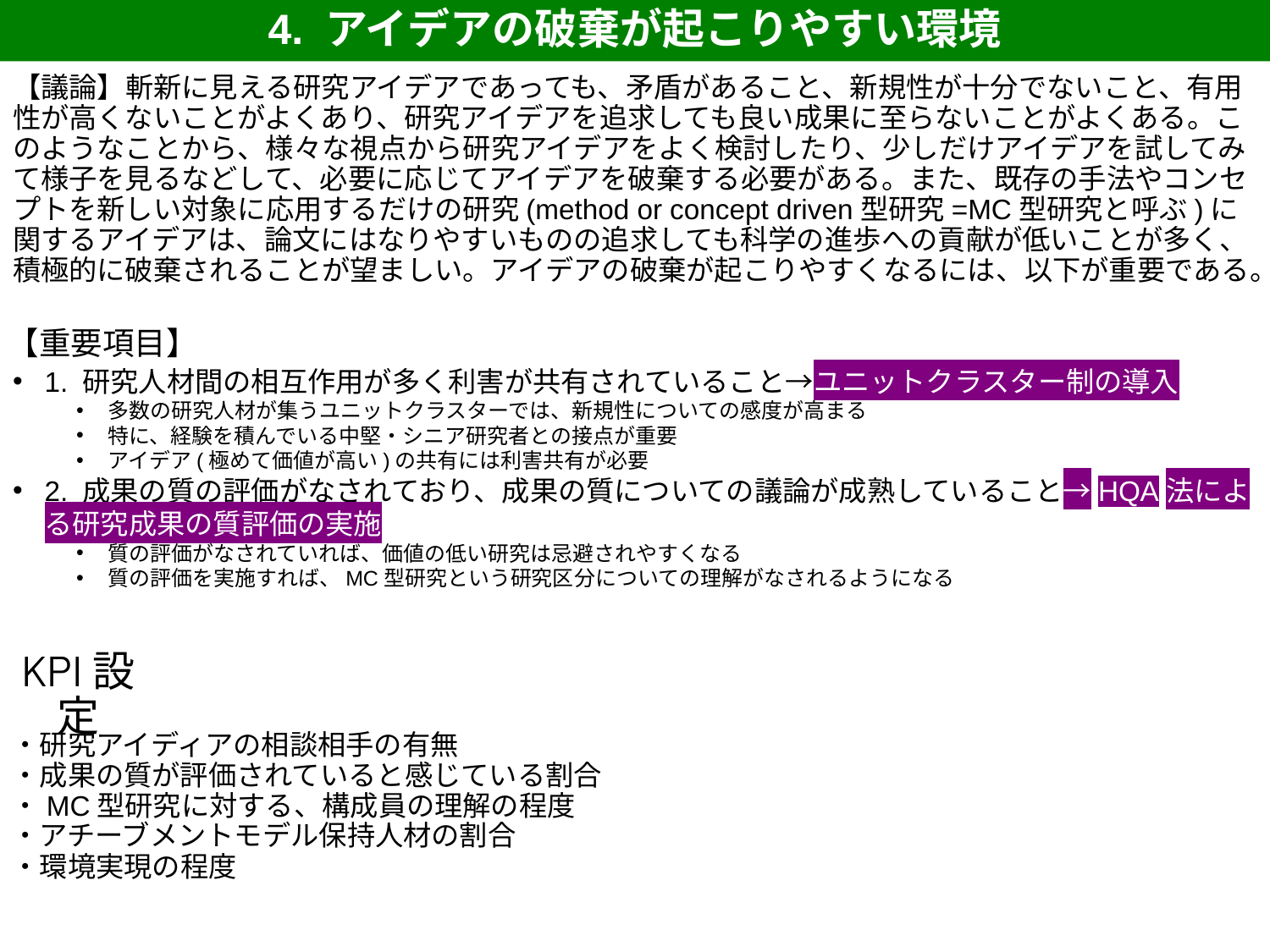

4. アイデアの破棄が起こりやすい環境
【議論】斬新に見える研究アイデアであっても、矛盾があること、新規性が十分でないこと、有用性が高くないことがよくあり、研究アイデアを追求しても良い成果に至らないことがよくある。このようなことから、様々な視点から研究アイデアをよく検討したり、少しだけアイデアを試してみて様子を見るなどして、必要に応じてアイデアを破棄する必要がある。また、既存の手法やコンセプトを新しい対象に応用するだけの研究(method or concept driven型研究=MC型研究と呼ぶ)に関するアイデアは、論文にはなりやすいものの追求しても科学の進歩への貢献が低いことが多く、積極的に破棄されることが望ましい。アイデアの破棄が起こりやすくなるには、以下が重要である。
【重要項目】
1. 研究人材間の相互作用が多く利害が共有されていること→ユニットクラスター制の導入
多数の研究人材が集うユニットクラスターでは、新規性についての感度が高まる
特に、経験を積んでいる中堅・シニア研究者との接点が重要
アイデア(極めて価値が高い)の共有には利害共有が必要
2. 成果の質の評価がなされており、成果の質についての議論が成熟していること→HQA法による研究成果の質評価の実施
質の評価がなされていれば、価値の低い研究は忌避されやすくなる
質の評価を実施すれば、MC型研究という研究区分についての理解がなされるようになる

KPI設定
・研究アイディアの相談相手の有無
・成果の質が評価されていると感じている割合
・MC型研究に対する、構成員の理解の程度
・アチーブメントモデル保持人材の割合
・環境実現の程度